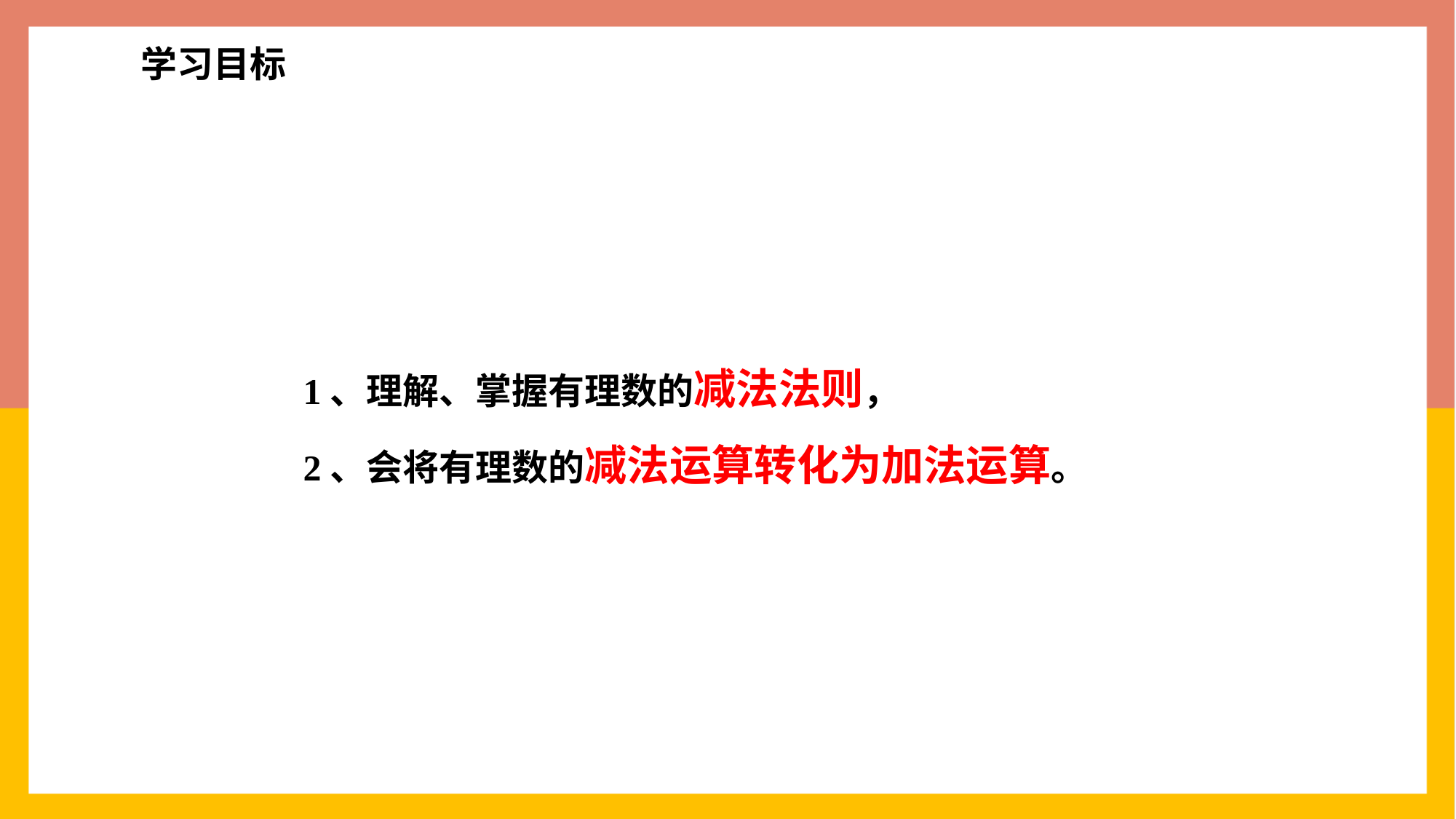

学习目标
1、理解、掌握有理数的减法法则，
2、会将有理数的减法运算转化为加法运算。